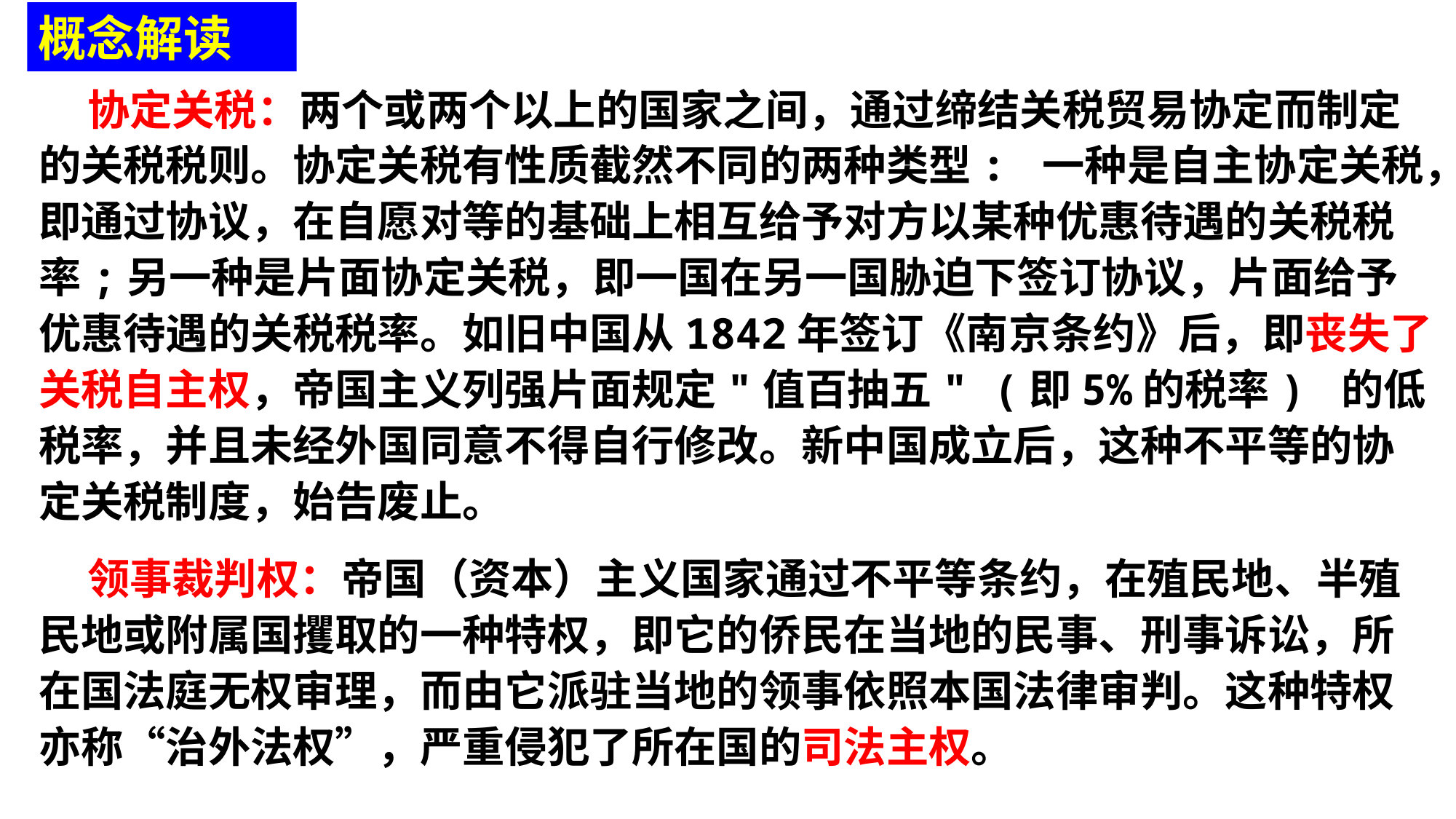

概念解读
    协定关税：两个或两个以上的国家之间，通过缔结关税贸易协定而制定的关税税则。协定关税有性质截然不同的两种类型: 一种是自主协定关税，即通过协议，在自愿对等的基础上相互给予对方以某种优惠待遇的关税税率;另一种是片面协定关税，即一国在另一国胁迫下签订协议，片面给予优惠待遇的关税税率。如旧中国从1842年签订《南京条约》后，即丧失了关税自主权，帝国主义列强片面规定"值百抽五" (即5%的税率) 的低税率，并且未经外国同意不得自行修改。新中国成立后，这种不平等的协定关税制度，始告废止。
    领事裁判权：帝国（资本）主义国家通过不平等条约，在殖民地、半殖民地或附属国攫取的一种特权，即它的侨民在当地的民事、刑事诉讼，所在国法庭无权审理，而由它派驻当地的领事依照本国法律审判。这种特权亦称“治外法权”，严重侵犯了所在国的司法主权。